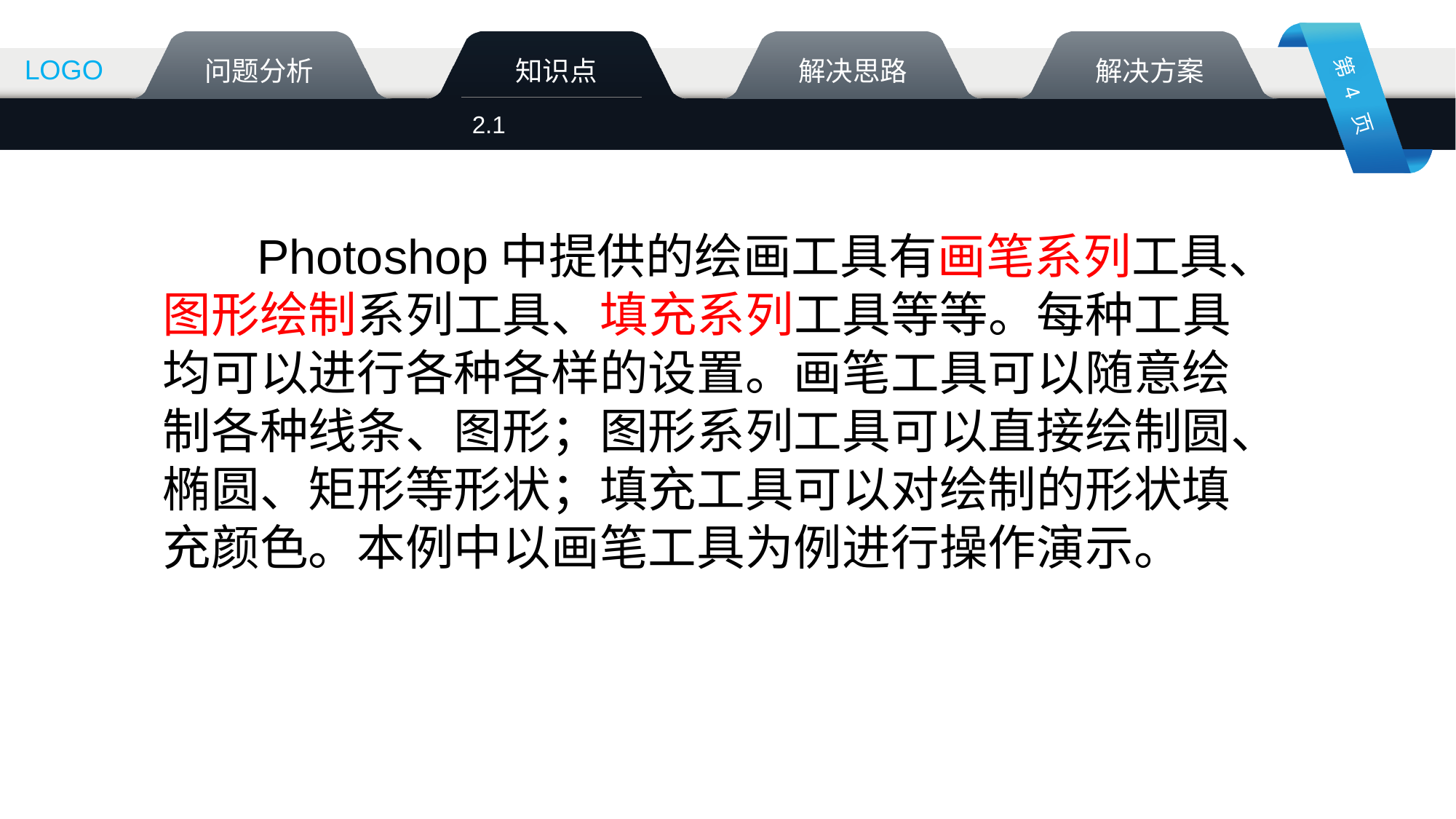

2.1
       Photoshop中提供的绘画工具有画笔系列工具、图形绘制系列工具、填充系列工具等等。每种工具均可以进行各种各样的设置。画笔工具可以随意绘制各种线条、图形；图形系列工具可以直接绘制圆、椭圆、矩形等形状；填充工具可以对绘制的形状填充颜色。本例中以画笔工具为例进行操作演示。